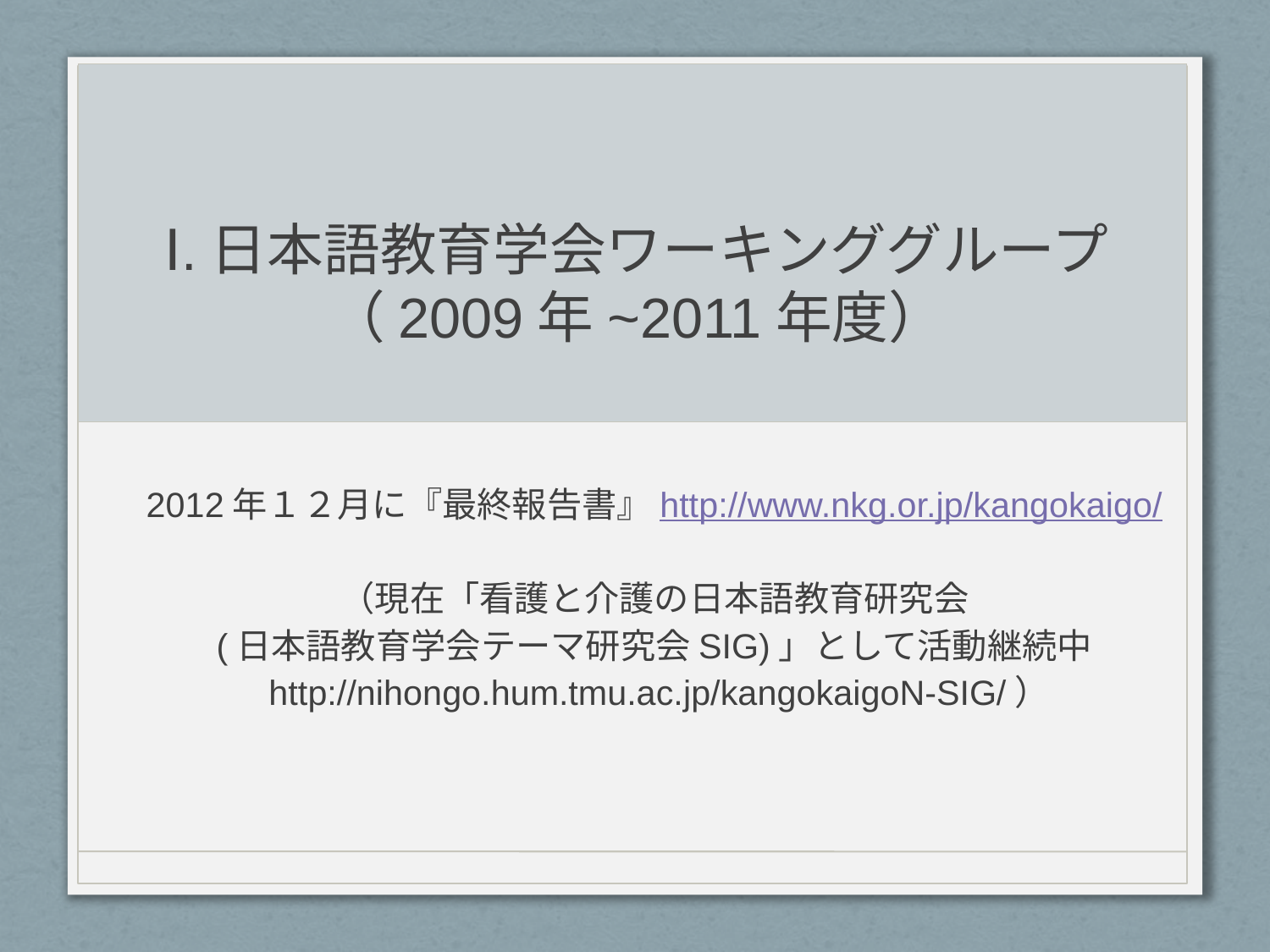

# Ⅰ.日本語教育学会ワーキンググループ（2009年~2011年度）
2012年１２月に『最終報告書』http://www.nkg.or.jp/kangokaigo/

（現在「看護と介護の日本語教育研究会
(日本語教育学会テーマ研究会SIG)」として活動継続中
 http://nihongo.hum.tmu.ac.jp/kangokaigoN-SIG/）